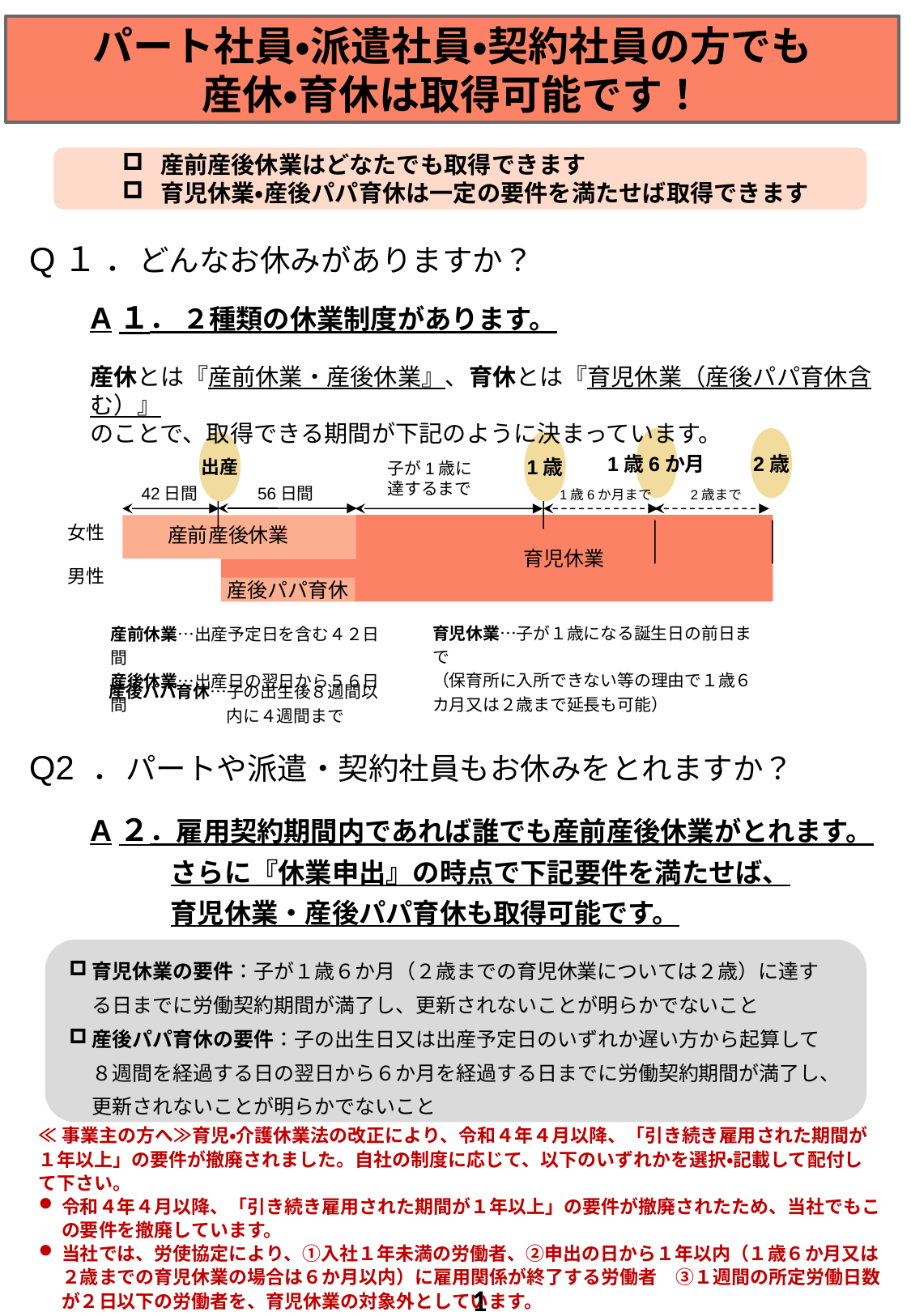

パート社員・派遣社員・契約社員の方でも
産休・育休は取得可能です！
産前産後休業はどなたでも取得できます
育児休業・産後パパ育休は一定の要件を満たせば取得できます
Q１ ．どんなお休みがありますか？
A１． ２種類の休業制度があります。

産休とは『産前休業・産後休業』、育休とは『育児休業（産後パパ育休含む）』
のことで、取得できる期間が下記のように決まっています。
1歳6か月
2歳
出産
1歳
子が1歳に
達するまで
42日間
56日間
　1歳6か月まで

育児休業

育児休業…子が１歳になる誕生日の前日まで
（保育所に入所できない等の理由で１歳６カ月又は２歳まで延長も可能）
産前休業…出産予定日を含む４２日間
産後休業…出産日の翌日から５６日間

　2歳まで

女性
男性
産後パパ育休…子の出生後８週間以内に４週間まで
産前産後休業

産後パパ育休
Q2 ．パートや派遣・契約社員もお休みをとれますか？
A２．雇用契約期間内であれば誰でも産前産後休業がとれます。
　　　さらに『休業申出』の時点で下記要件を満たせば、
　　　育児休業・産後パパ育休も取得可能です。

育児休業の要件：子が１歳６か月（２歳までの育児休業については２歳）に達する日までに労働契約期間が満了し、更新されないことが明らかでないこと
産後パパ育休の要件：子の出生日又は出産予定日のいずれか遅い方から起算して８週間を経過する日の翌日から６か月を経過する日までに労働契約期間が満了し、更新されないことが明らかでないこと
≪事業主の方へ≫育児・介護休業法の改正により、令和４年４月以降、「引き続き雇用された期間が１年以上」の要件が撤廃されました。自社の制度に応じて、以下のいずれかを選択・記載して配付して下さい。
令和４年４月以降、「引き続き雇用された期間が１年以上」の要件が撤廃されたため、当社でもこの要件を撤廃しています。
当社では、労使協定により、①入社１年未満の労働者、②申出の日から１年以内（１歳６か月又は２歳までの育児休業の場合は６か月以内）に雇用関係が終了する労働者　③１週間の所定労働日数が２日以下の労働者を、育児休業の対象外としています。
1